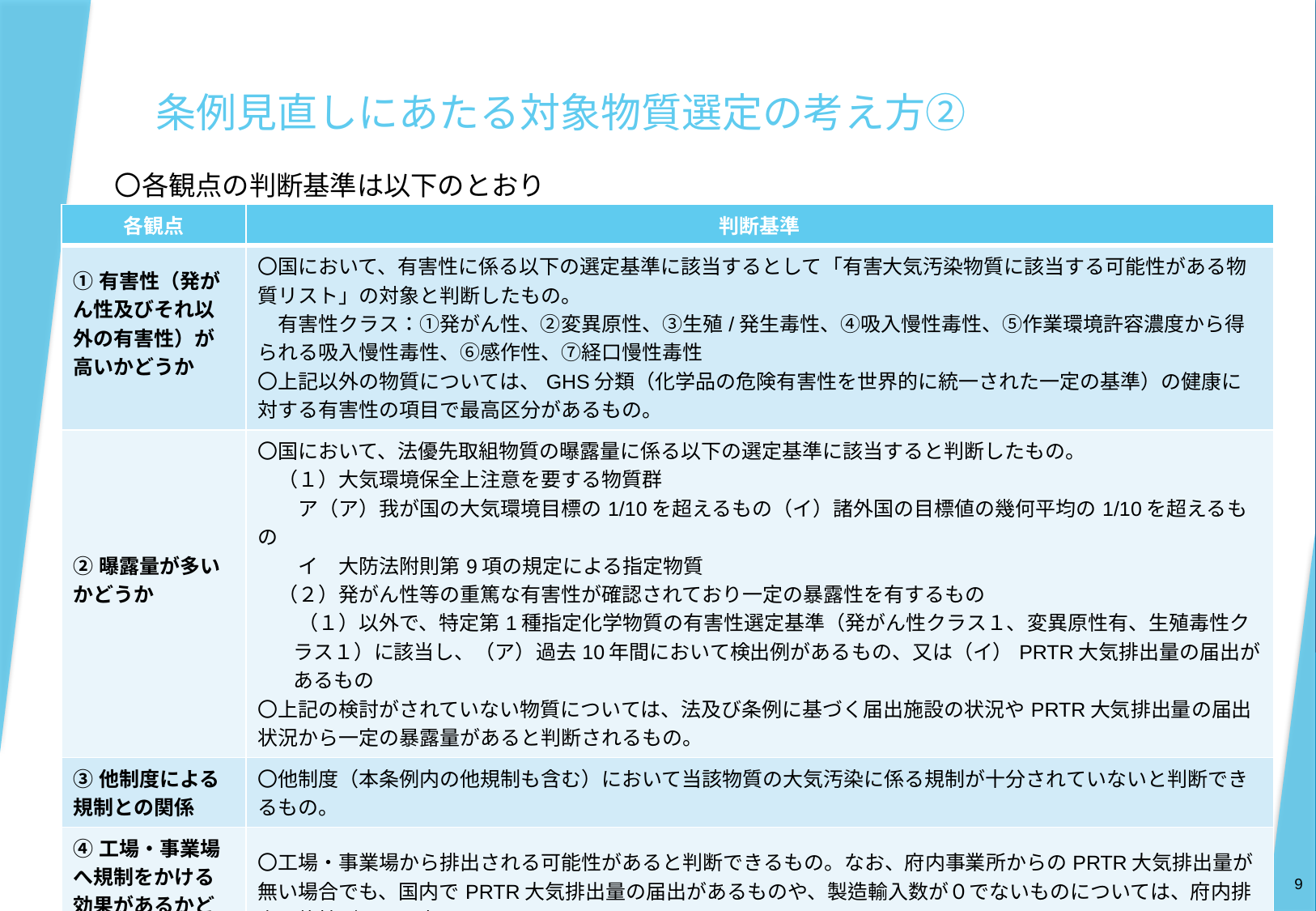

# 条例見直しにあたる対象物質選定の考え方②
　〇各観点の判断基準は以下のとおり

| 各観点 | 判断基準 |
| --- | --- |
| ①有害性（発がん性及びそれ以外の有害性）が高いかどうか | 〇国において、有害性に係る以下の選定基準に該当するとして「有害大気汚染物質に該当する可能性がある物質リスト」の対象と判断したもの。 　有害性クラス：①発がん性、②変異原性、③生殖/発生毒性、④吸入慢性毒性、⑤作業環境許容濃度から得られる吸入慢性毒性、⑥感作性、⑦経口慢性毒性 〇上記以外の物質については、GHS分類（化学品の危険有害性を世界的に統一された一定の基準）の健康に対する有害性の項目で最高区分があるもの。 |
| ②曝露量が多いかどうか | 〇国において、法優先取組物質の曝露量に係る以下の選定基準に該当すると判断したもの。 　（１）大気環境保全上注意を要する物質群 　　ア（ア）我が国の大気環境目標の1/10を超えるもの（イ）諸外国の目標値の幾何平均の1/10を超えるもの 　　イ　大防法附則第9項の規定による指定物質 　（２）発がん性等の重篤な有害性が確認されており一定の暴露性を有するもの 　　（１）以外で、特定第1種指定化学物質の有害性選定基準（発がん性クラス１、変異原性有、生殖毒性クラス１）に該当し、（ア）過去10年間において検出例があるもの、又は（イ）PRTR大気排出量の届出があるもの 〇上記の検討がされていない物質については、法及び条例に基づく届出施設の状況やPRTR大気排出量の届出状況から一定の暴露量があると判断されるもの。 |
| ③他制度による規制との関係 | 〇他制度（本条例内の他規制も含む）において当該物質の大気汚染に係る規制が十分されていないと判断できるもの。 |
| ④工場・事業場へ規制をかける効果があるかどうか | 〇工場・事業場から排出される可能性があると判断できるもの。なお、府内事業所からのPRTR大気排出量が無い場合でも、国内でPRTR大気排出量の届出があるものや、製造輸入数が０でないものについては、府内排出可能性があると考えられる。 |

9